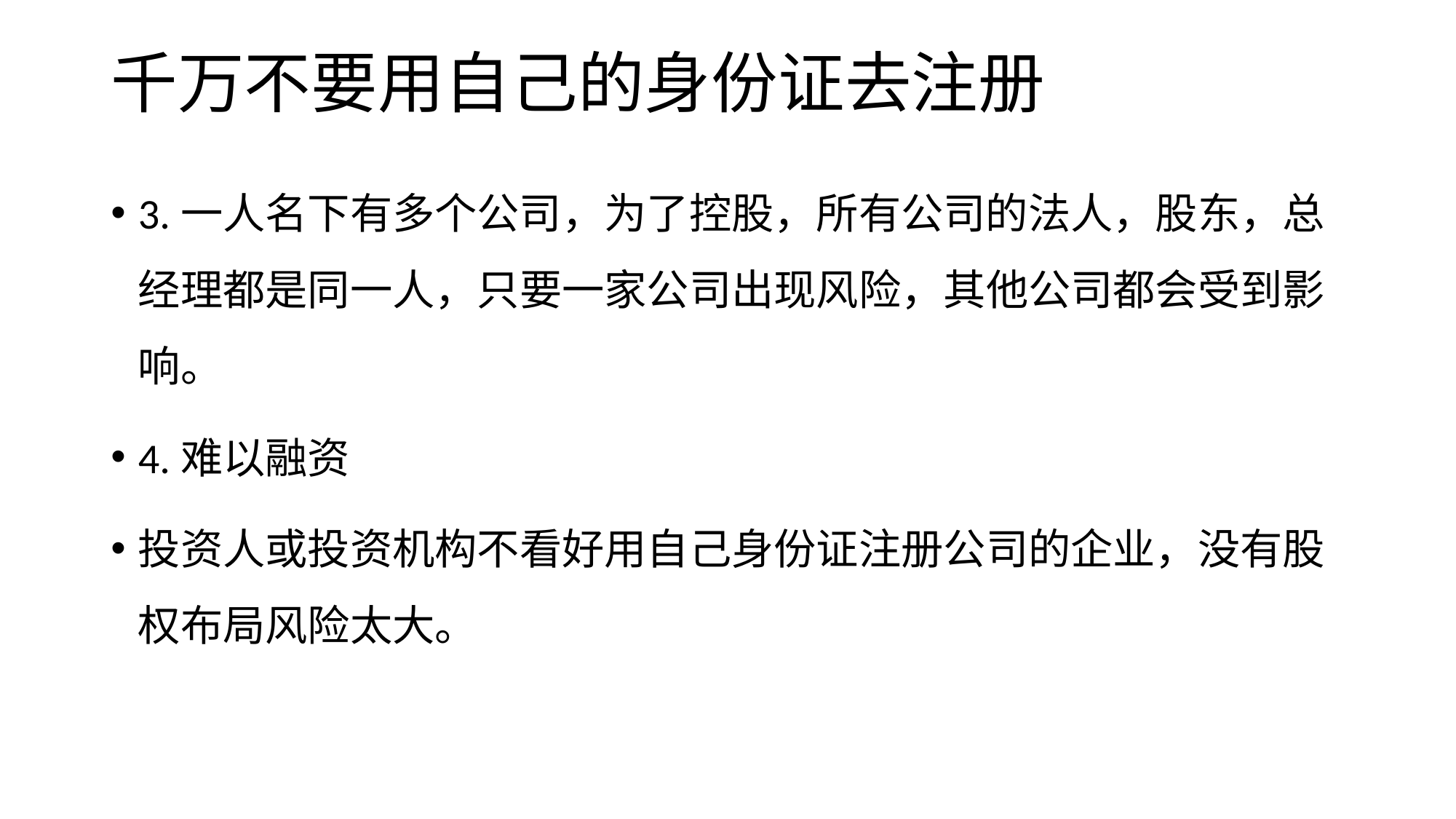

# 千万不要用自己的身份证去注册
3.一人名下有多个公司，为了控股，所有公司的法人，股东，总经理都是同一人，只要一家公司出现风险，其他公司都会受到影响。
4.难以融资
投资人或投资机构不看好用自己身份证注册公司的企业，没有股权布局风险太大。